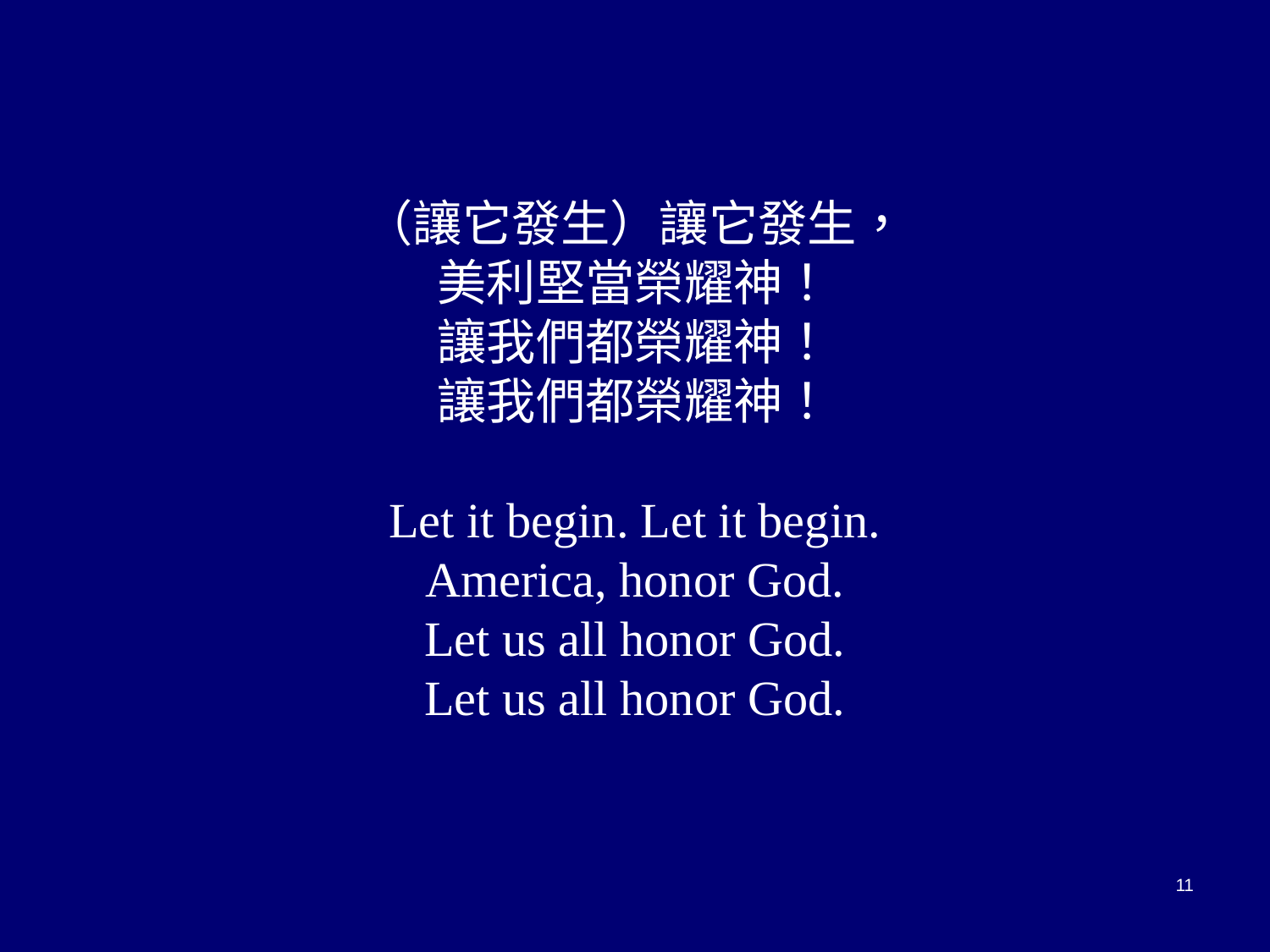

（讓它發生）讓它發生，
美利堅當榮耀神！
讓我們都榮耀神！
讓我們都榮耀神！
Let it begin. Let it begin.
America, honor God.
Let us all honor God.
Let us all honor God.
11